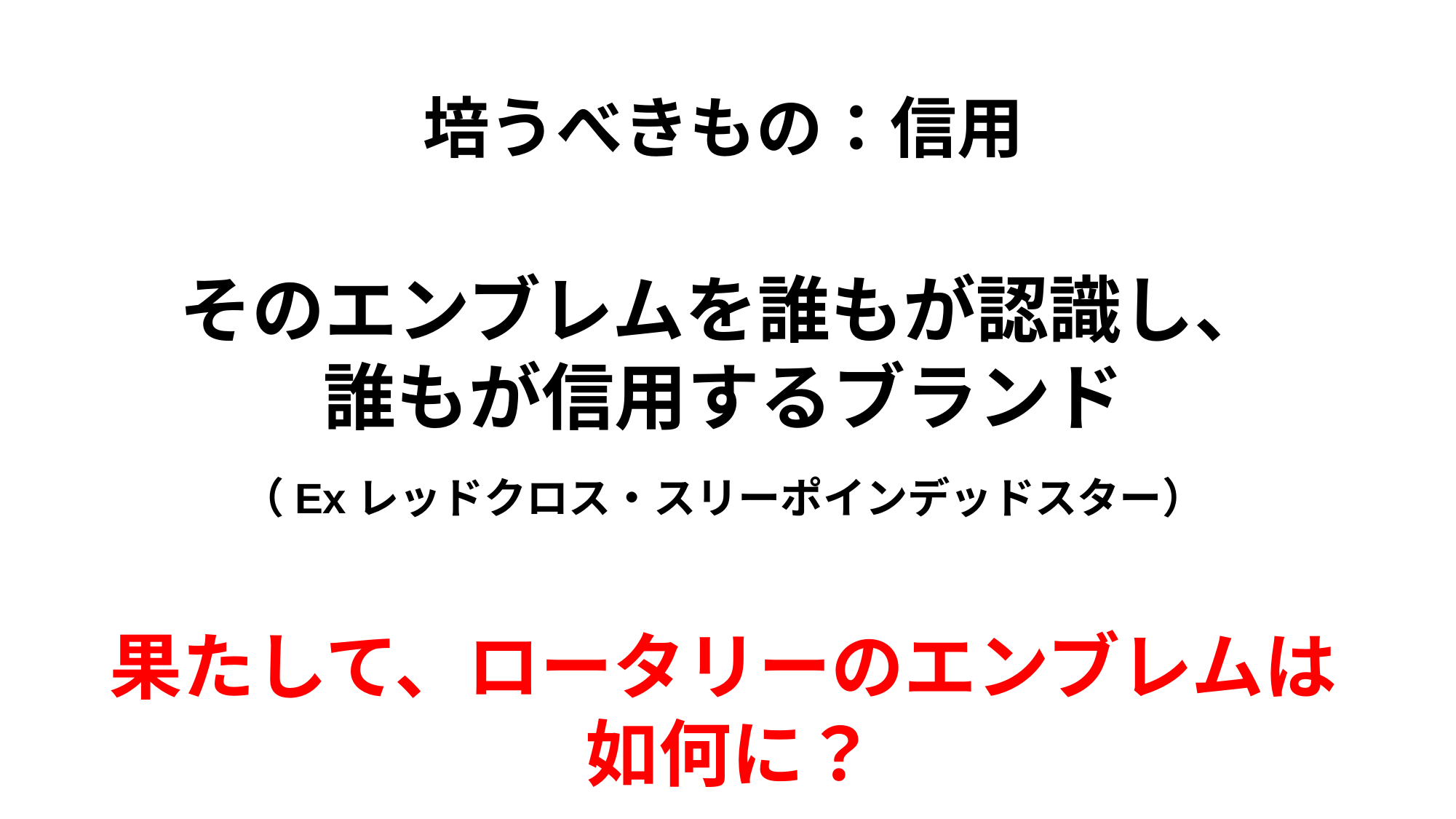

培うべきもの：信用

そのエンブレムを誰もが認識し、
誰もが信用するブランド

（Exレッドクロス・スリーポインデッドスター）

果たして、ロータリーのエンブレムは如何に？